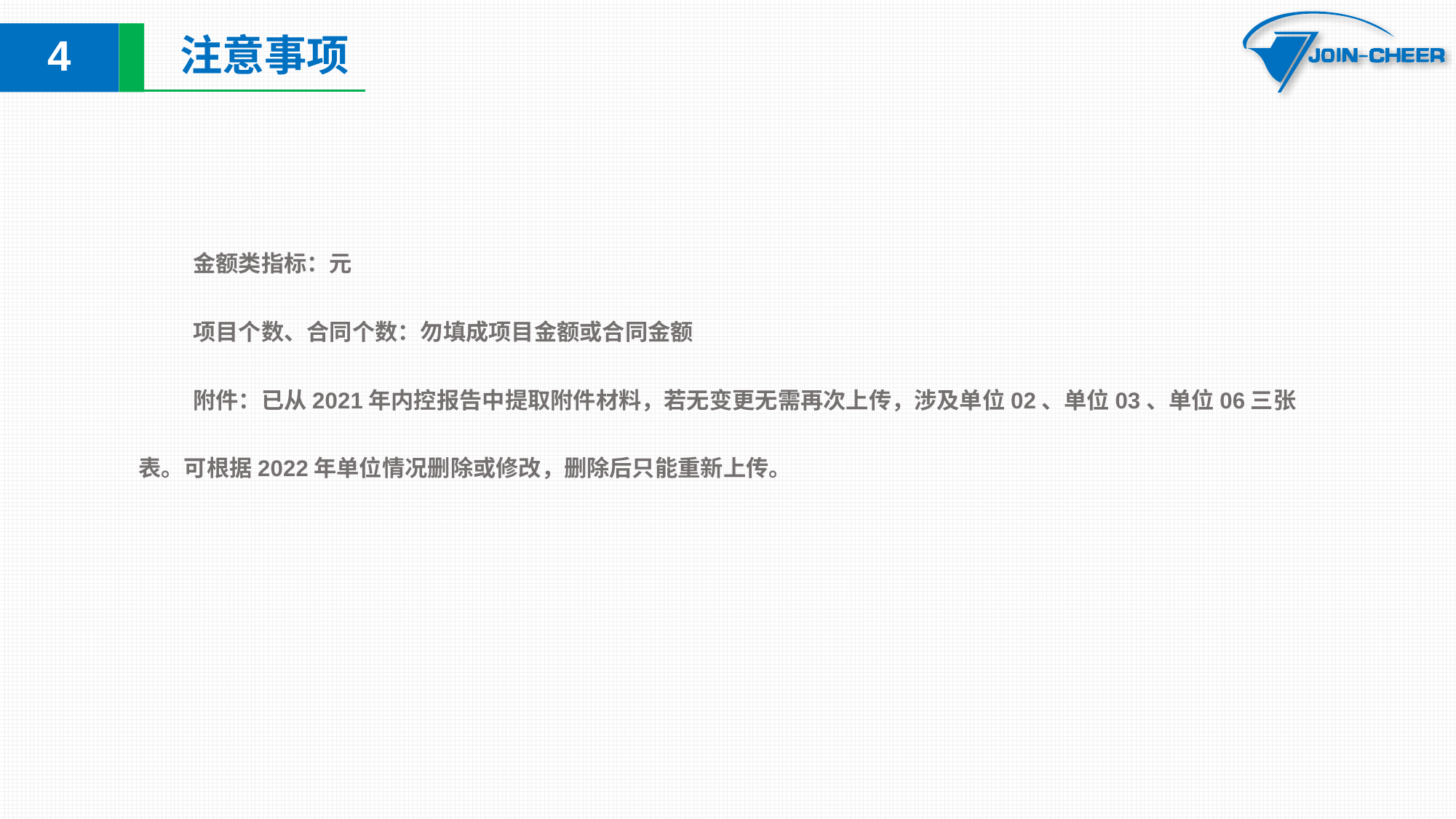

# 注意事项
4
金额类指标：元
项目个数、合同个数：勿填成项目金额或合同金额
附件：已从2021年内控报告中提取附件材料，若无变更无需再次上传，涉及单位02、单位03、单位06三张表。可根据2022年单位情况删除或修改，删除后只能重新上传。